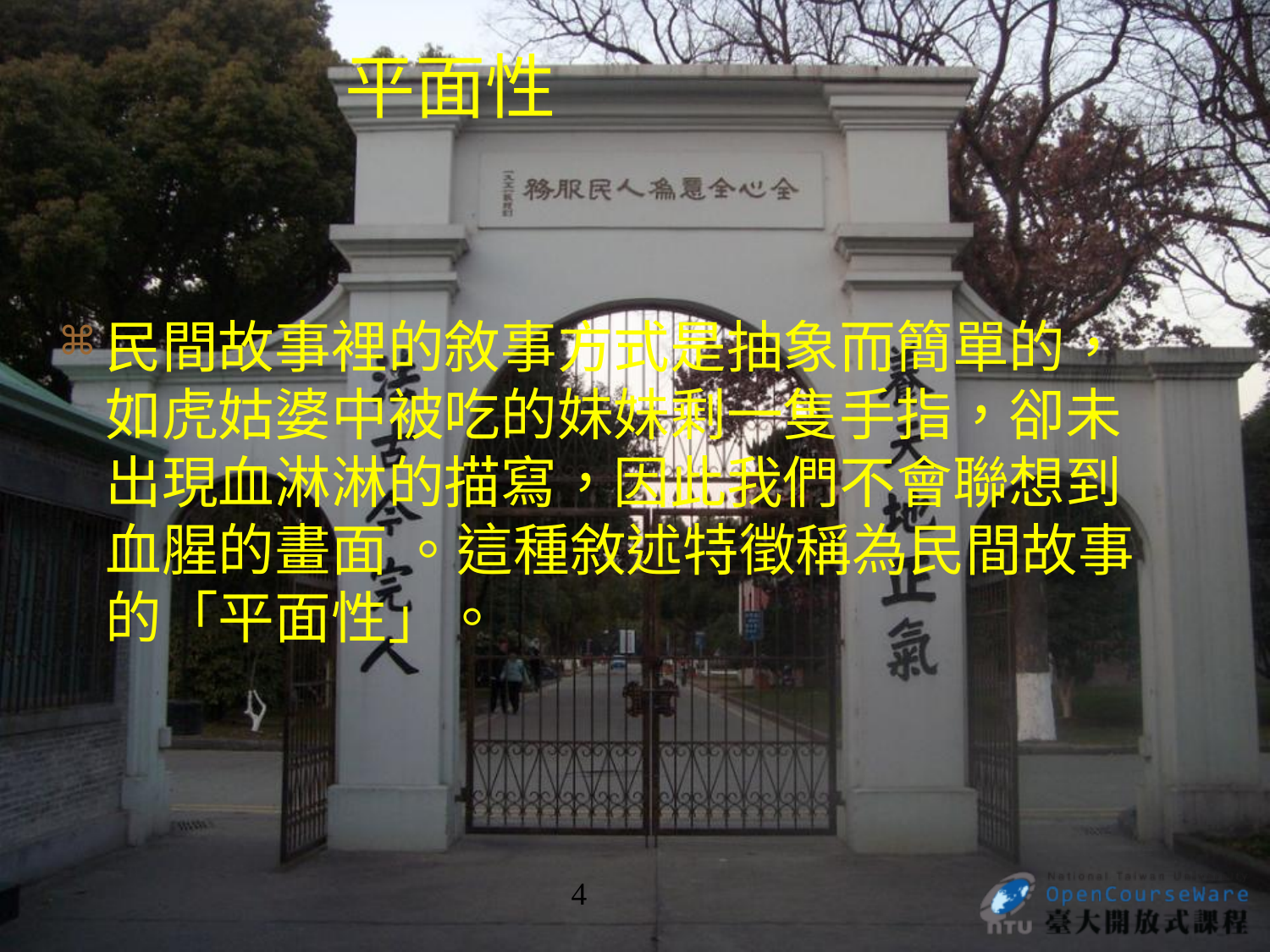

# 平面性

民間故事裡的敘事方式是抽象而簡單的，如虎姑婆中被吃的妹妹剩一隻手指，卻未出現血淋淋的描寫，因此我們不會聯想到血腥的畫面 。這種敘述特徵稱為民間故事的「平面性」。
4